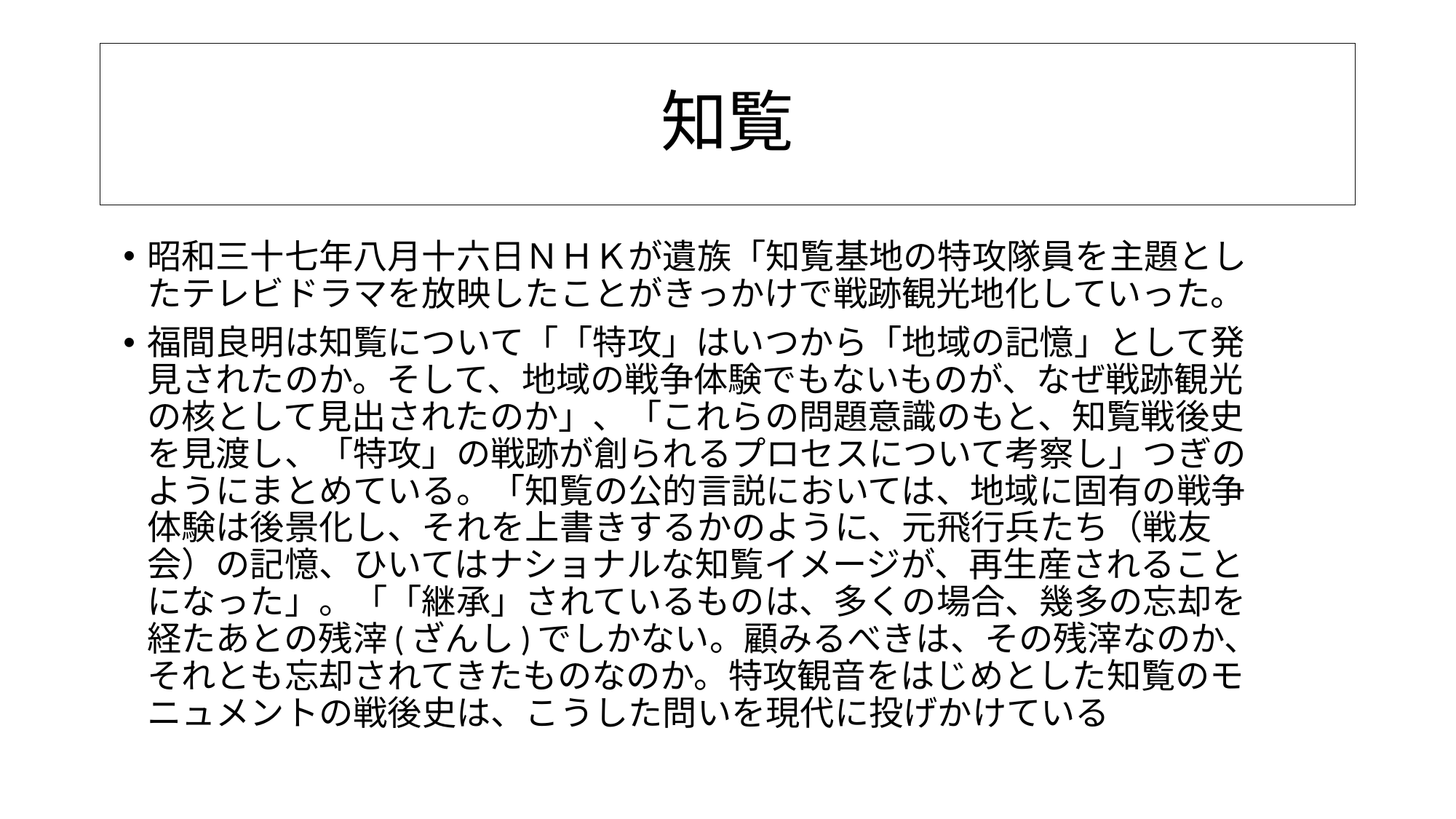

# 知覧
昭和三十七年八月十六日ＮＨＫが遺族「知覧基地の特攻隊員を主題としたテレビドラマを放映したことがきっかけで戦跡観光地化していった。
福間良明は知覧について「「特攻」はいつから「地域の記憶」として発見されたのか。そして、地域の戦争体験でもないものが、なぜ戦跡観光の核として見出されたのか」、「これらの問題意識のもと、知覧戦後史を見渡し、「特攻」の戦跡が創られるプロセスについて考察し」つぎのようにまとめている。「知覧の公的言説においては、地域に固有の戦争体験は後景化し、それを上書きするかのように、元飛行兵たち（戦友会）の記憶、ひいてはナショナルな知覧イメージが、再生産されることになった」。「「継承」されているものは、多くの場合、幾多の忘却を経たあとの残滓(ざんし)でしかない。顧みるべきは、その残滓なのか、それとも忘却されてきたものなのか。特攻観音をはじめとした知覧のモニュメントの戦後史は、こうした問いを現代に投げかけている